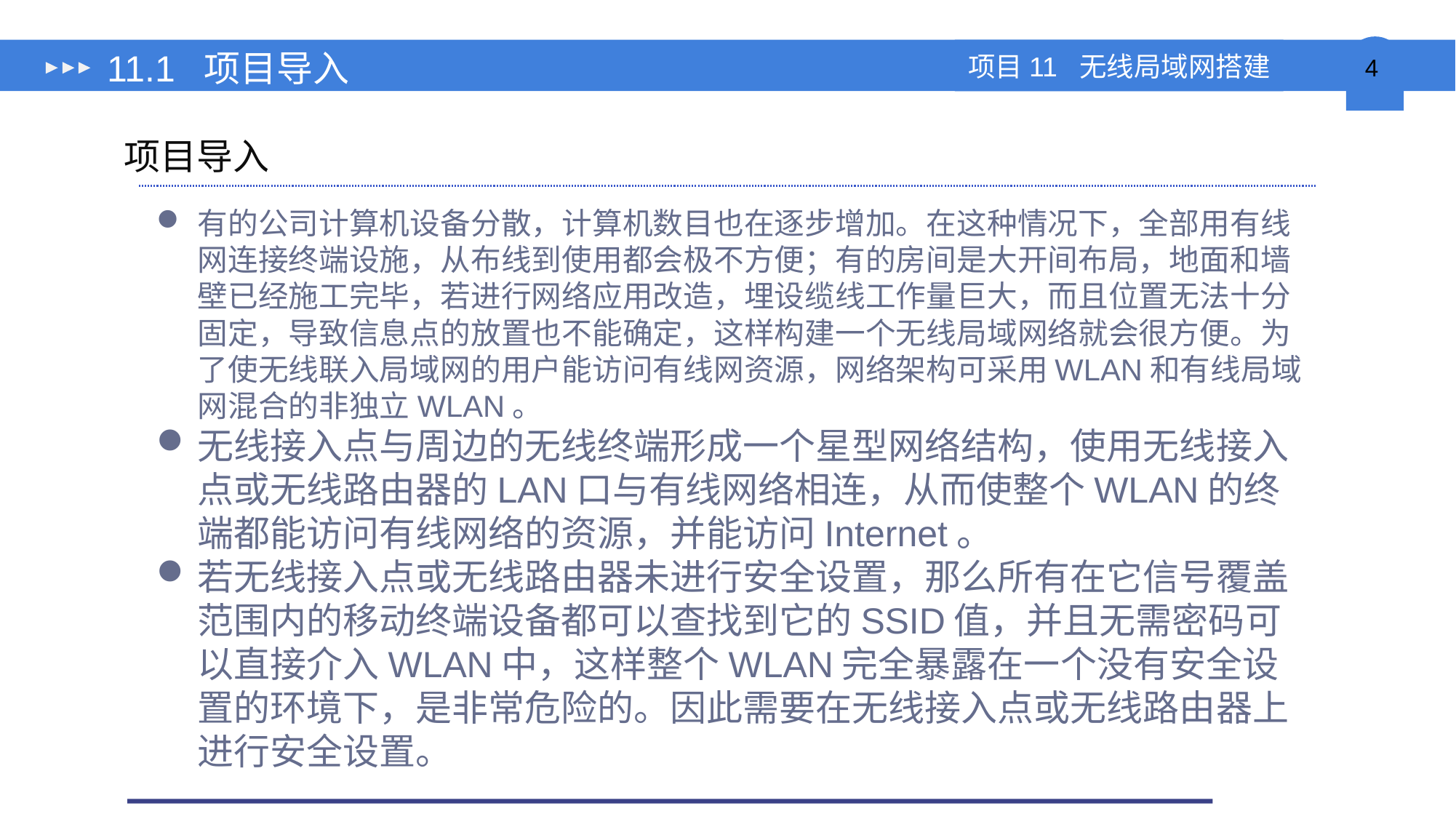

# 11.1  项目导入
项目导入

有的公司计算机设备分散，计算机数目也在逐步增加。在这种情况下，全部用有线网连接终端设施，从布线到使用都会极不方便；有的房间是大开间布局，地面和墙壁已经施工完毕，若进行网络应用改造，埋设缆线工作量巨大，而且位置无法十分固定，导致信息点的放置也不能确定，这样构建一个无线局域网络就会很方便。为了使无线联入局域网的用户能访问有线网资源，网络架构可采用WLAN和有线局域网混合的非独立WLAN。
无线接入点与周边的无线终端形成一个星型网络结构，使用无线接入点或无线路由器的LAN口与有线网络相连，从而使整个WLAN的终端都能访问有线网络的资源，并能访问Internet。
若无线接入点或无线路由器未进行安全设置，那么所有在它信号覆盖范围内的移动终端设备都可以查找到它的SSID值，并且无需密码可以直接介入WLAN中，这样整个WLAN完全暴露在一个没有安全设置的环境下，是非常危险的。因此需要在无线接入点或无线路由器上进行安全设置。